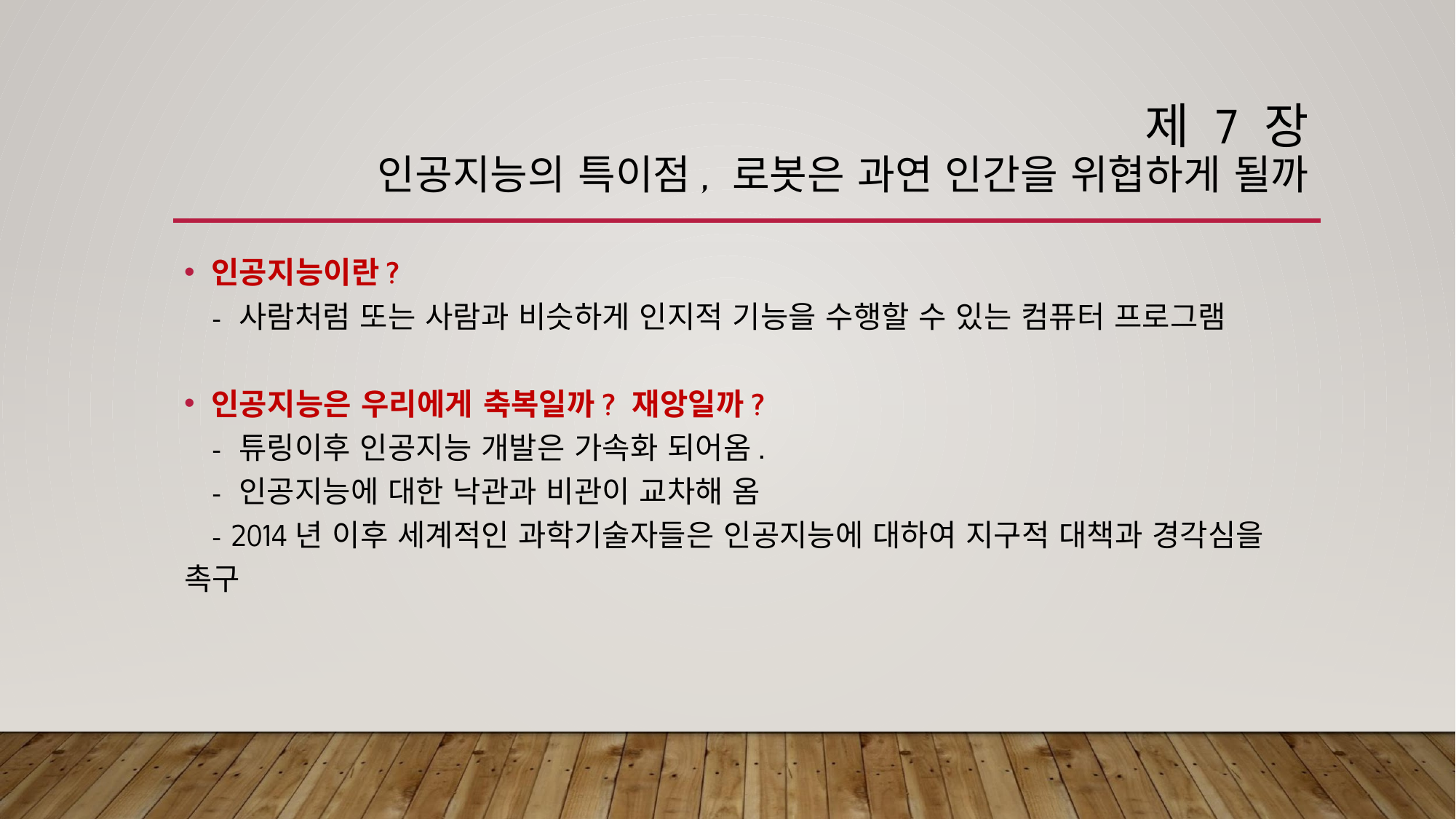

# 제 7 장 인공지능의 특이점, 로봇은 과연 인간을 위협하게 될까
인공지능이란?
   - 사람처럼 또는 사람과 비슷하게 인지적 기능을 수행할 수 있는 컴퓨터 프로그램

인공지능은 우리에게 축복일까? 재앙일까?
   - 튜링이후 인공지능 개발은 가속화 되어옴.
   - 인공지능에 대한 낙관과 비관이 교차해 옴
   - 2014년 이후 세계적인 과학기술자들은 인공지능에 대하여 지구적 대책과 경각심을 촉구